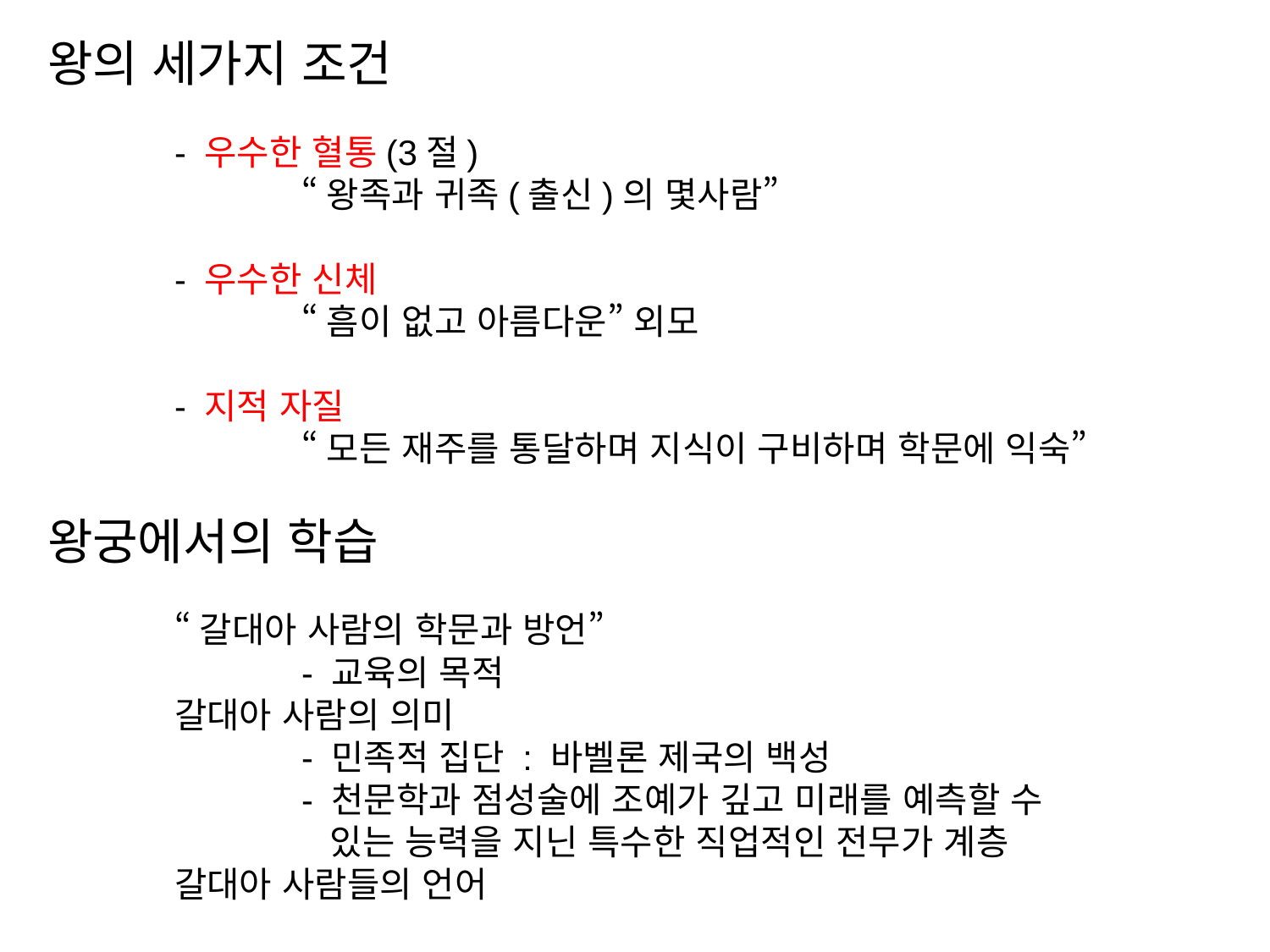

왕의 세가지 조건

	- 우수한 혈통(3절)
		“왕족과 귀족(출신)의 몇사람”

	- 우수한 신체
		“흠이 없고 아름다운” 외모

	- 지적 자질
		“모든 재주를 통달하며 지식이 구비하며 학문에 익숙”

왕궁에서의 학습

	“갈대아 사람의 학문과 방언”
		- 교육의 목적
	갈대아 사람의 의미
		- 민족적 집단 : 바벨론 제국의 백성
		- 천문학과 점성술에 조예가 깊고 미래를 예측할 수
		  있는 능력을 지닌 특수한 직업적인 전무가 계층
	갈대아 사람들의 언어